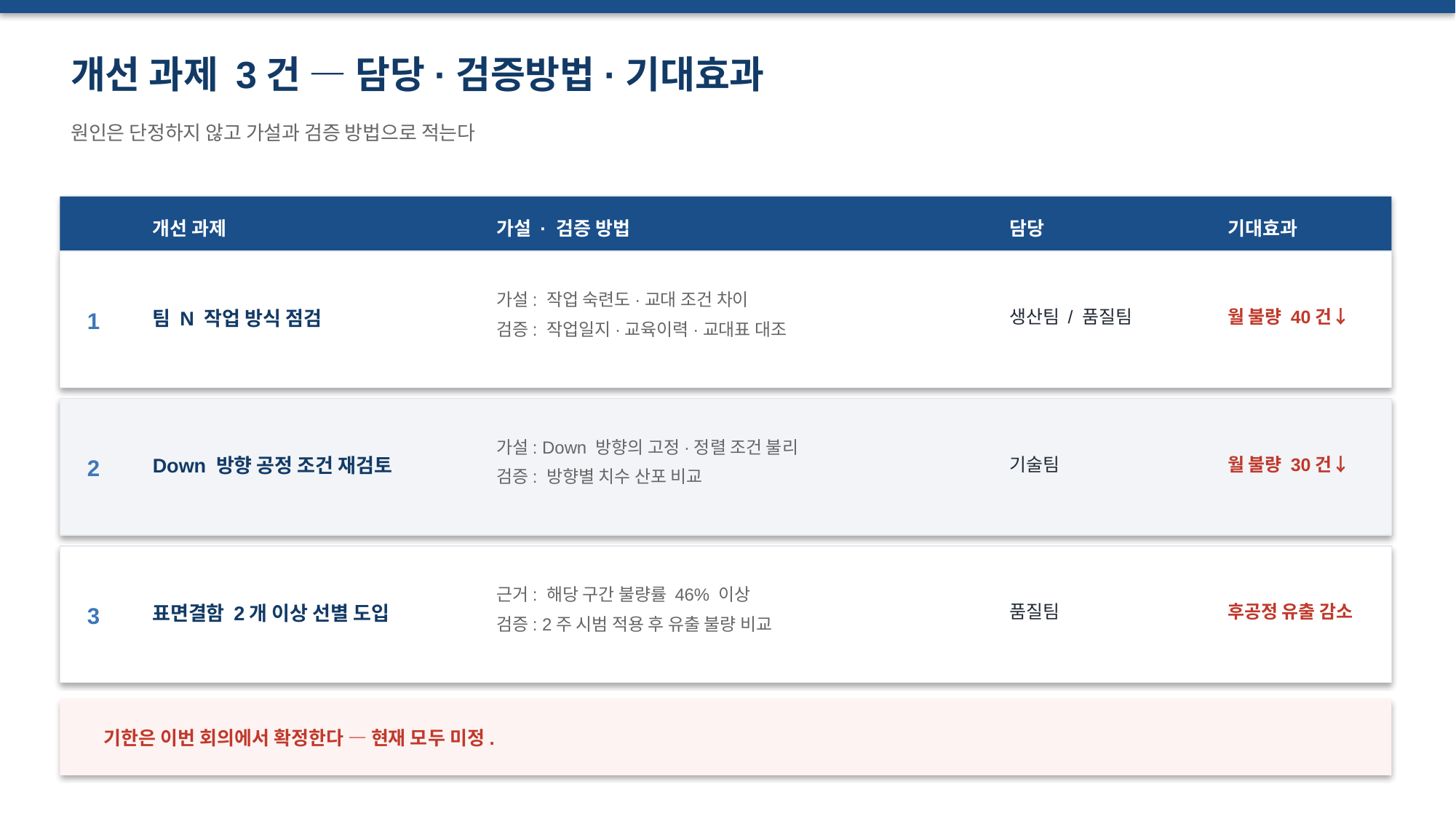

개선 과제 3건 — 담당·검증방법·기대효과
원인은 단정하지 않고 가설과 검증 방법으로 적는다

개선 과제
가설 · 검증 방법
담당
기대효과

가설: 작업 숙련도·교대 조건 차이
검증: 작업일지·교육이력·교대표 대조
1
팀 N 작업 방식 점검
생산팀 / 품질팀
월 불량 40건↓

가설: Down 방향의 고정·정렬 조건 불리
검증: 방향별 치수 산포 비교
2
Down 방향 공정 조건 재검토
기술팀
월 불량 30건↓

근거: 해당 구간 불량률 46% 이상
검증: 2주 시범 적용 후 유출 불량 비교
3
표면결함 2개 이상 선별 도입
품질팀
후공정 유출 감소

기한은 이번 회의에서 확정한다 — 현재 모두 미정.